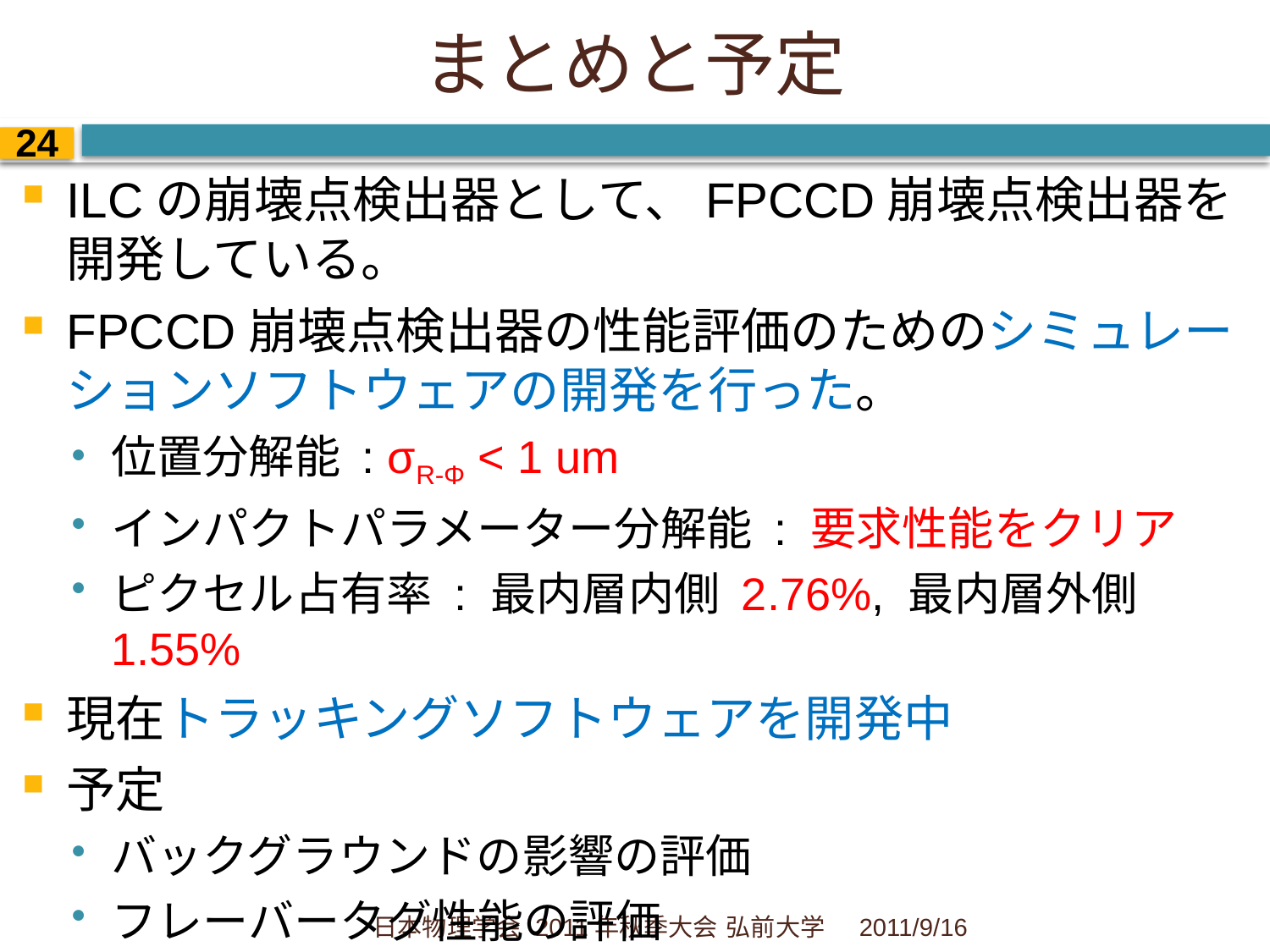

# まとめと予定
24
ILCの崩壊点検出器として、FPCCD崩壊点検出器を開発している。
FPCCD崩壊点検出器の性能評価のためのシミュレーションソフトウェアの開発を行った。
位置分解能 : σR-Φ < 1 um
インパクトパラメーター分解能 : 要求性能をクリア
ピクセル占有率 : 最内層内側 2.76%, 最内層外側1.55%
現在トラッキングソフトウェアを開発中
予定
バックグラウンドの影響の評価
フレーバータグ性能の評価
日本物理学会 2011年秋季大会 弘前大学
2011/9/16